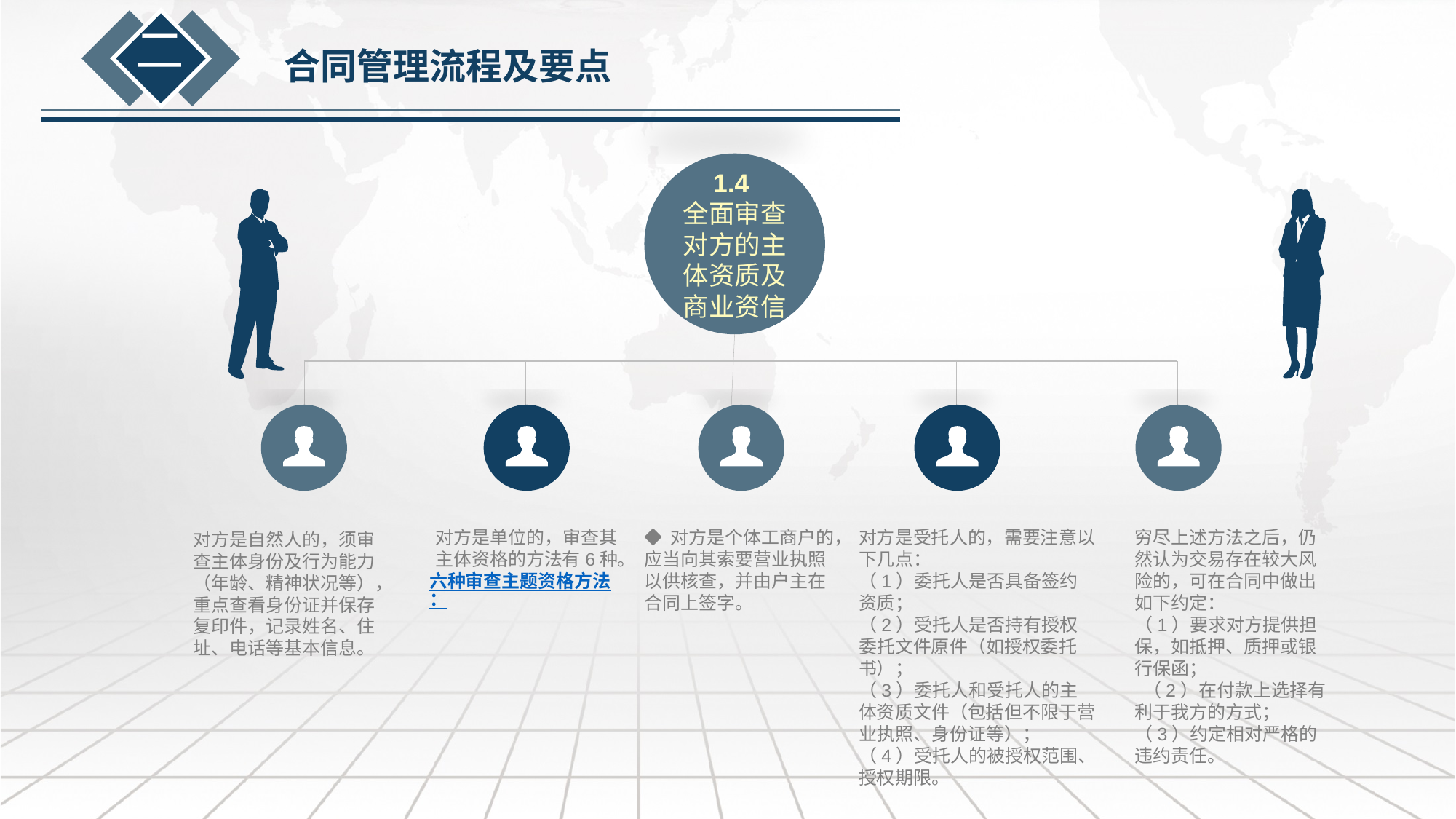

二

合同管理流程及要点
1.4
全面审查对方的主体资质及商业资信

穷尽上述方法之后，仍然认为交易存在较大风险的，可在合同中做出如下约定：
（1）要求对方提供担保，如抵押、质押或银行保函；
 （2）在付款上选择有利于我方的方式；
（3）约定相对严格的违约责任。
对方是单位的，审查其主体资格的方法有6种。
六种审查主题资格方法：
◆ 对方是个体工商户的，应当向其索要营业执照以供核查，并由户主在合同上签字。
对方是受托人的，需要注意以下几点：
（1）委托人是否具备签约资质；
（2）受托人是否持有授权委托文件原件（如授权委托书）；
（3）委托人和受托人的主体资质文件（包括但不限于营业执照、身份证等）；
（4）受托人的被授权范围、授权期限。
对方是自然人的，须审查主体身份及行为能力（年龄、精神状况等），重点查看身份证并保存复印件，记录姓名、住址、电话等基本信息。